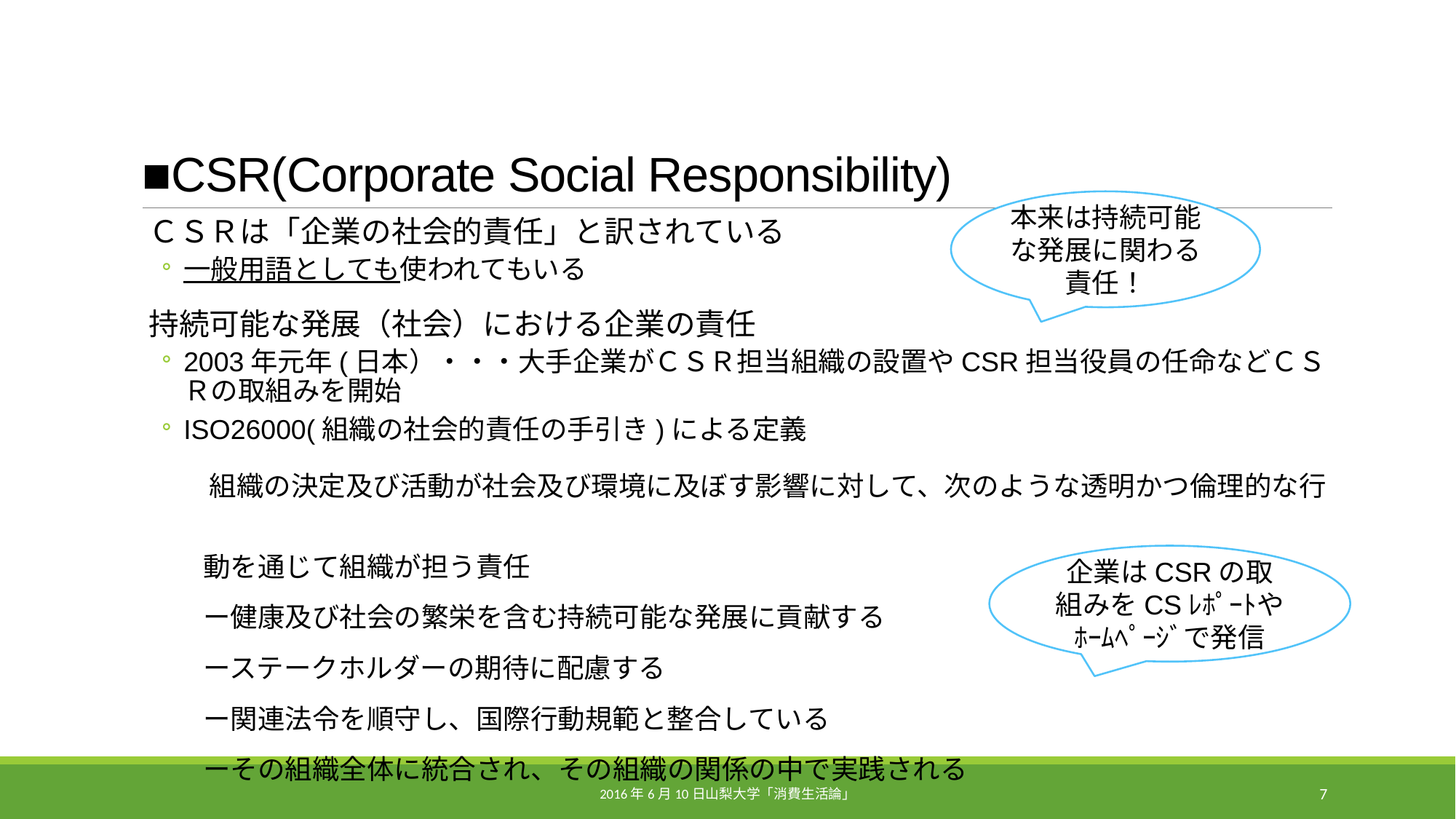

# ■CSR(Corporate Social Responsibility)
本来は持続可能な発展に関わる責任！
ＣＳＲは「企業の社会的責任」と訳されている
一般用語としても使われてもいる
持続可能な発展（社会）における企業の責任
2003年元年(日本）・・・大手企業がＣＳＲ担当組織の設置やCSR担当役員の任命などＣＳＲの取組みを開始
ISO26000(組織の社会的責任の手引き)による定義
　　組織の決定及び活動が社会及び環境に及ぼす影響に対して、次のような透明かつ倫理的な行
　　動を通じて組織が担う責任
　　ー健康及び社会の繁栄を含む持続可能な発展に貢献する
　　ーステークホルダーの期待に配慮する
　　ー関連法令を順守し、国際行動規範と整合している
　　ーその組織全体に統合され、その組織の関係の中で実践される

企業はCSRの取組みをCSﾚﾎﾟｰﾄやﾎｰﾑﾍﾟｰｼﾞで発信
2016年6月10日山梨大学「消費生活論」
7